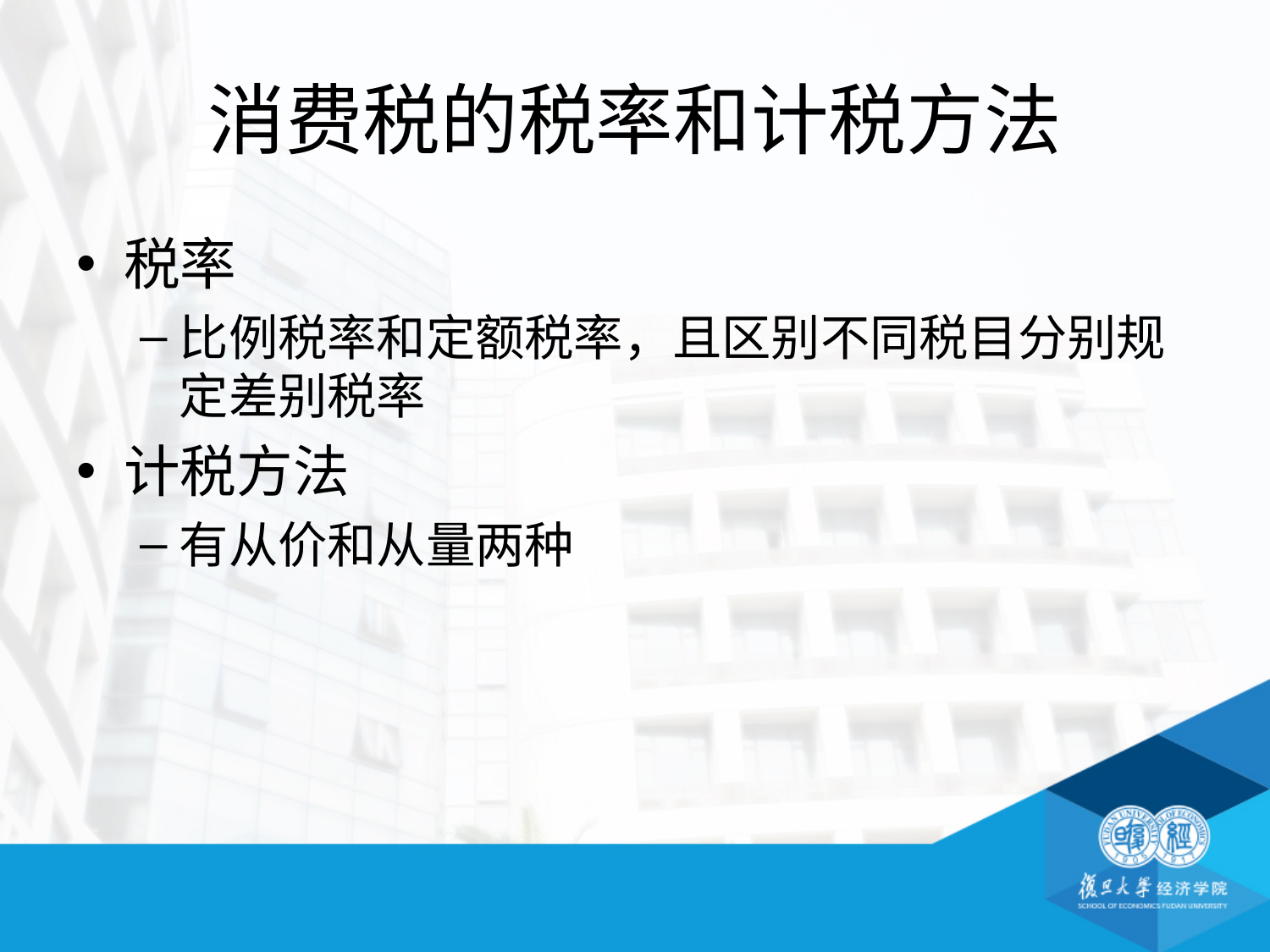

# 消费税的税率和计税方法
税率
比例税率和定额税率，且区别不同税目分别规定差别税率
计税方法
有从价和从量两种